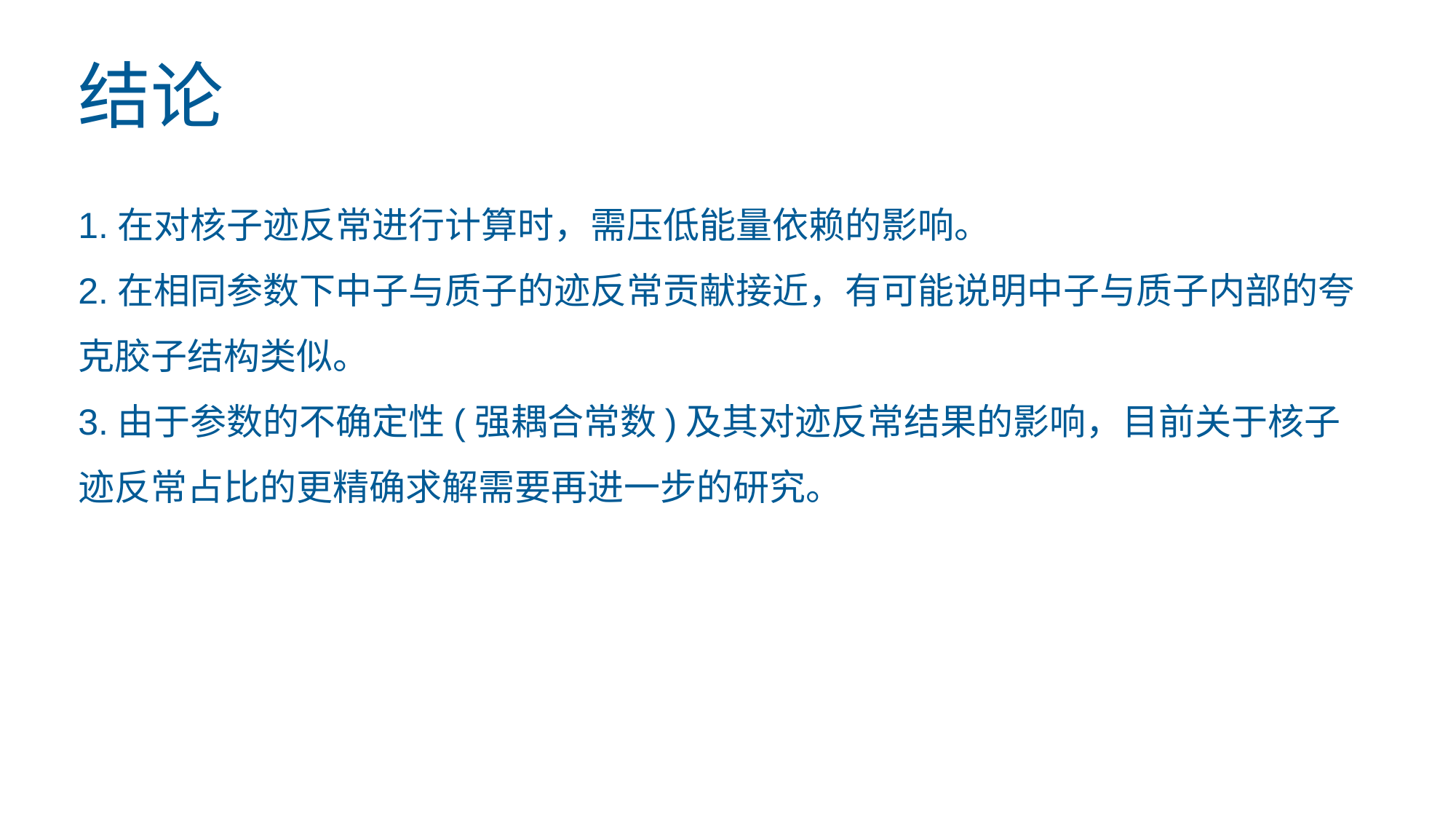

结论
1.在对核子迹反常进行计算时，需压低能量依赖的影响。
2.在相同参数下中子与质子的迹反常贡献接近，有可能说明中子与质子内部的夸克胶子结构类似。
3.由于参数的不确定性(强耦合常数)及其对迹反常结果的影响，目前关于核子迹反常占比的更精确求解需要再进一步的研究。